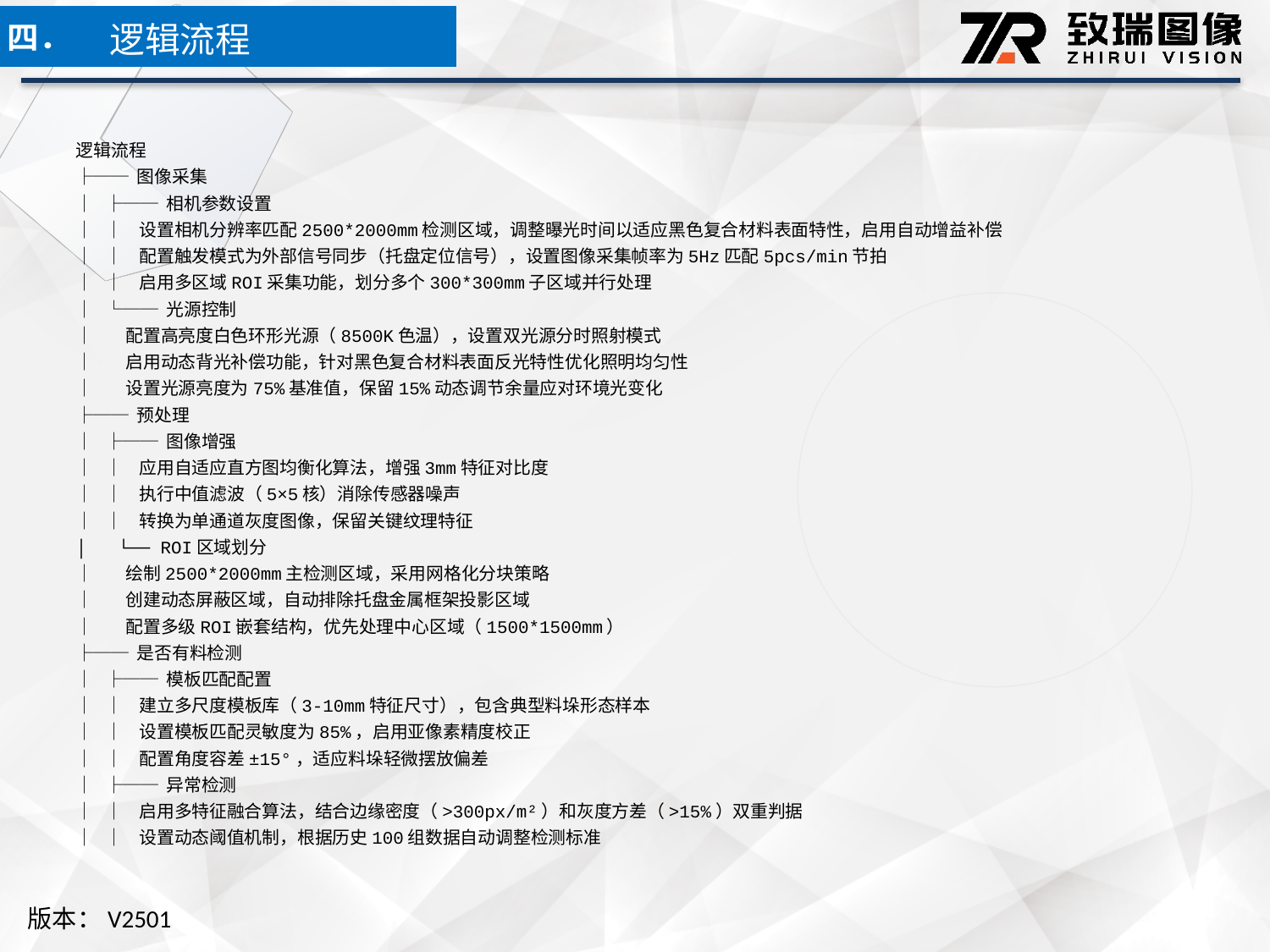

逻辑流程
四．

逻辑流程
├── 图像采集
│   ├── 相机参数设置
│   │   设置相机分辨率匹配2500*2000mm检测区域，调整曝光时间以适应黑色复合材料表面特性，启用自动增益补偿
│   │   配置触发模式为外部信号同步（托盘定位信号），设置图像采集帧率为5Hz匹配5pcs/min节拍
│   │   启用多区域ROI采集功能，划分多个300*300mm子区域并行处理
│   └── 光源控制
│       配置高亮度白色环形光源（8500K色温），设置双光源分时照射模式
│       启用动态背光补偿功能，针对黑色复合材料表面反光特性优化照明均匀性
│       设置光源亮度为75%基准值，保留15%动态调节余量应对环境光变化
├── 预处理
│   ├── 图像增强
│   │   应用自适应直方图均衡化算法，增强3mm特征对比度
│   │   执行中值滤波（5×5核）消除传感器噪声
│   │   转换为单通道灰度图像，保留关键纹理特征
│   └── ROI区域划分
│       绘制2500*2000mm主检测区域，采用网格化分块策略
│       创建动态屏蔽区域，自动排除托盘金属框架投影区域
│       配置多级ROI嵌套结构，优先处理中心区域（1500*1500mm）
├── 是否有料检测
│   ├── 模板匹配配置
│   │   建立多尺度模板库（3-10mm特征尺寸），包含典型料垛形态样本
│   │   设置模板匹配灵敏度为85%，启用亚像素精度校正
│   │   配置角度容差±15°，适应料垛轻微摆放偏差
│   ├── 异常检测
│   │   启用多特征融合算法，结合边缘密度（>300px/m²）和灰度方差（>15%）双重判据
│   │   设置动态阈值机制，根据历史100组数据自动调整检测标准